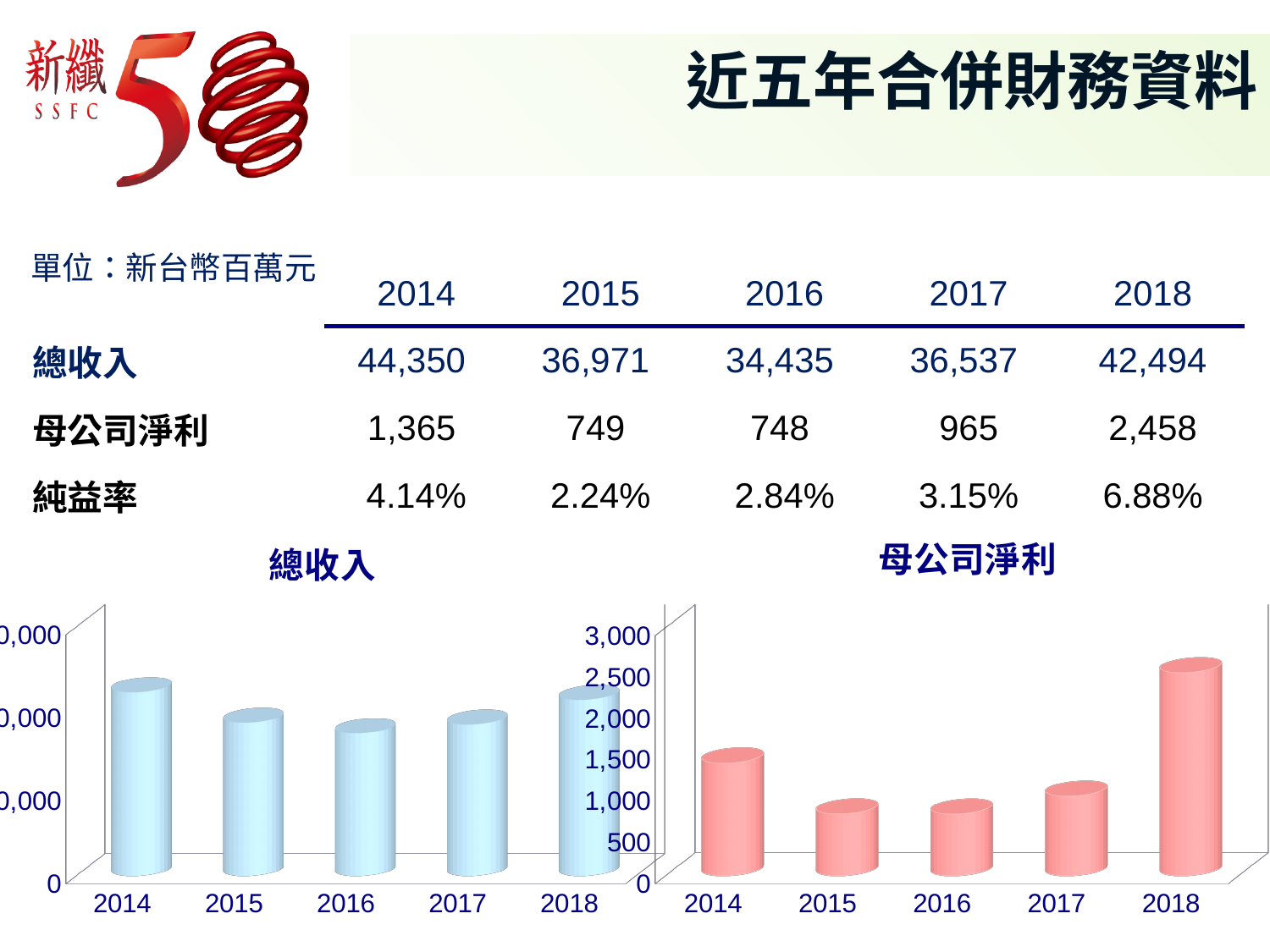

# 近五年合併財務資料

| 單位：新台幣百萬元 |
| --- |
|  | 2014 | 2015 | 2016 | 2017 | 2018 |
| --- | --- | --- | --- | --- | --- |
| 總收入 | 44,350 | 36,971 | 34,435 | 36,537 | 42,494 |
| 母公司淨利 | 1,365 | 749 | 748 | 965 | 2,458 |
| 純益率 | 4.14% | 2.24% | 2.84% | 3.15% | 6.88% |

[unsupported chart]

[unsupported chart]